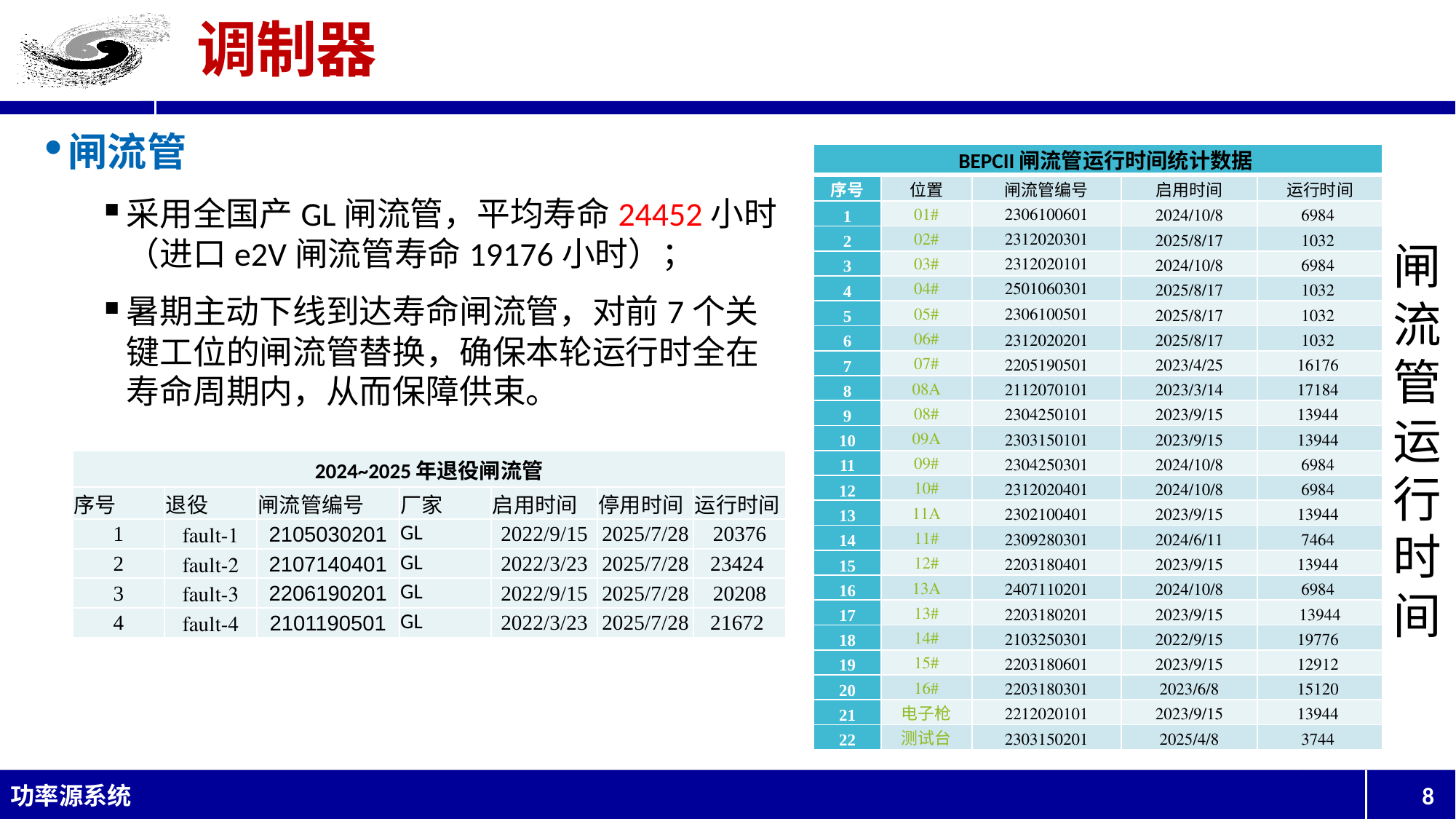

# 调制器
闸流管
采用全国产GL闸流管，平均寿命24452小时（进口e2V闸流管寿命19176小时）；
暑期主动下线到达寿命闸流管，对前7个关键工位的闸流管替换，确保本轮运行时全在寿命周期内，从而保障供束。
| BEPCII闸流管运行时间统计数据 |  |  |  |  |
| --- | --- | --- | --- | --- |
| 序号 | 位置 | 闸流管编号 | 启用时间 | 运行时间 |
| 1 | 01# | 2306100601 | 2024/10/8 | 6984 |
| 2 | 02# | 2312020301 | 2025/8/17 | 1032 |
| 3 | 03# | 2312020101 | 2024/10/8 | 6984 |
| 4 | 04# | 2501060301 | 2025/8/17 | 1032 |
| 5 | 05# | 2306100501 | 2025/8/17 | 1032 |
| 6 | 06# | 2312020201 | 2025/8/17 | 1032 |
| 7 | 07# | 2205190501 | 2023/4/25 | 16176 |
| 8 | 08A | 2112070101 | 2023/3/14 | 17184 |
| 9 | 08# | 2304250101 | 2023/9/15 | 13944 |
| 10 | 09A | 2303150101 | 2023/9/15 | 13944 |
| 11 | 09# | 2304250301 | 2024/10/8 | 6984 |
| 12 | 10# | 2312020401 | 2024/10/8 | 6984 |
| 13 | 11A | 2302100401 | 2023/9/15 | 13944 |
| 14 | 11# | 2309280301 | 2024/6/11 | 7464 |
| 15 | 12# | 2203180401 | 2023/9/15 | 13944 |
| 16 | 13A | 2407110201 | 2024/10/8 | 6984 |
| 17 | 13# | 2203180201 | 2023/9/15 | 13944 |
| 18 | 14# | 2103250301 | 2022/9/15 | 19776 |
| 19 | 15# | 2203180601 | 2023/9/15 | 12912 |
| 20 | 16# | 2203180301 | 2023/6/8 | 15120 |
| 21 | 电子枪 | 2212020101 | 2023/9/15 | 13944 |
| 22 | 测试台 | 2303150201 | 2025/4/8 | 3744 |

闸流管运行时间
| 2024~2025年退役闸流管 |  |  |  |  |  |  |
| --- | --- | --- | --- | --- | --- | --- |
| 序号 | 退役 | 闸流管编号 | 厂家 | 启用时间 | 停用时间 | 运行时间 |
| 1 | fault-1 | 2105030201 | GL | 2022/9/15 | 2025/7/28 | 20376 |
| 2 | fault-2 | 2107140401 | GL | 2022/3/23 | 2025/7/28 | 23424 |
| 3 | fault-3 | 2206190201 | GL | 2022/9/15 | 2025/7/28 | 20208 |
| 4 | fault-4 | 2101190501 | GL | 2022/3/23 | 2025/7/28 | 21672 |